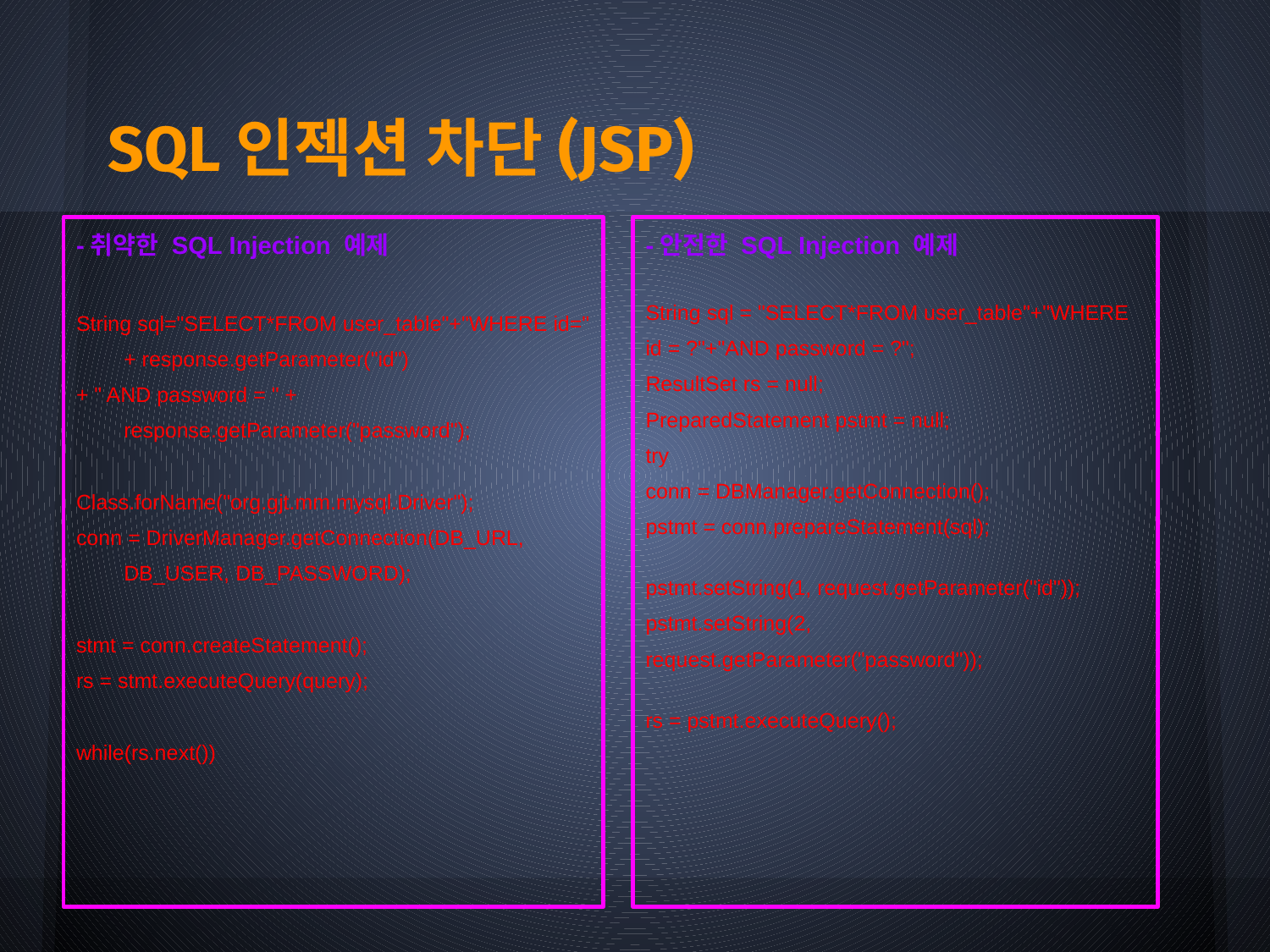

# SQL인젝션 차단(JSP)
-취약한 SQL Injection 예제

String sql="SELECT*FROM user_table"+"WHERE id=" + response.getParameter("id")
+ " AND password = " + response.getParameter("password");

Class.forName("org.gjt.mm.mysql.Driver");
conn = DriverManager.getConnection(DB_URL, DB_USER, DB_PASSWORD);

stmt = conn.createStatement();
rs = stmt.executeQuery(query);

while(rs.next())

-안전한 SQL Injection 예제

String sql = "SELECT*FROM user_table"+"WHERE id = ?"+"AND password = ?";
ResultSet rs = null;
PreparedStatement pstmt = null;
try
conn = DBManager.getConnection();
pstmt = conn.prepareStatement(sql);

pstmt.setString(1, request.getParameter("id"));
pstmt.setString(2, request.getParameter("password"));

rs = pstmt.executeQuery();